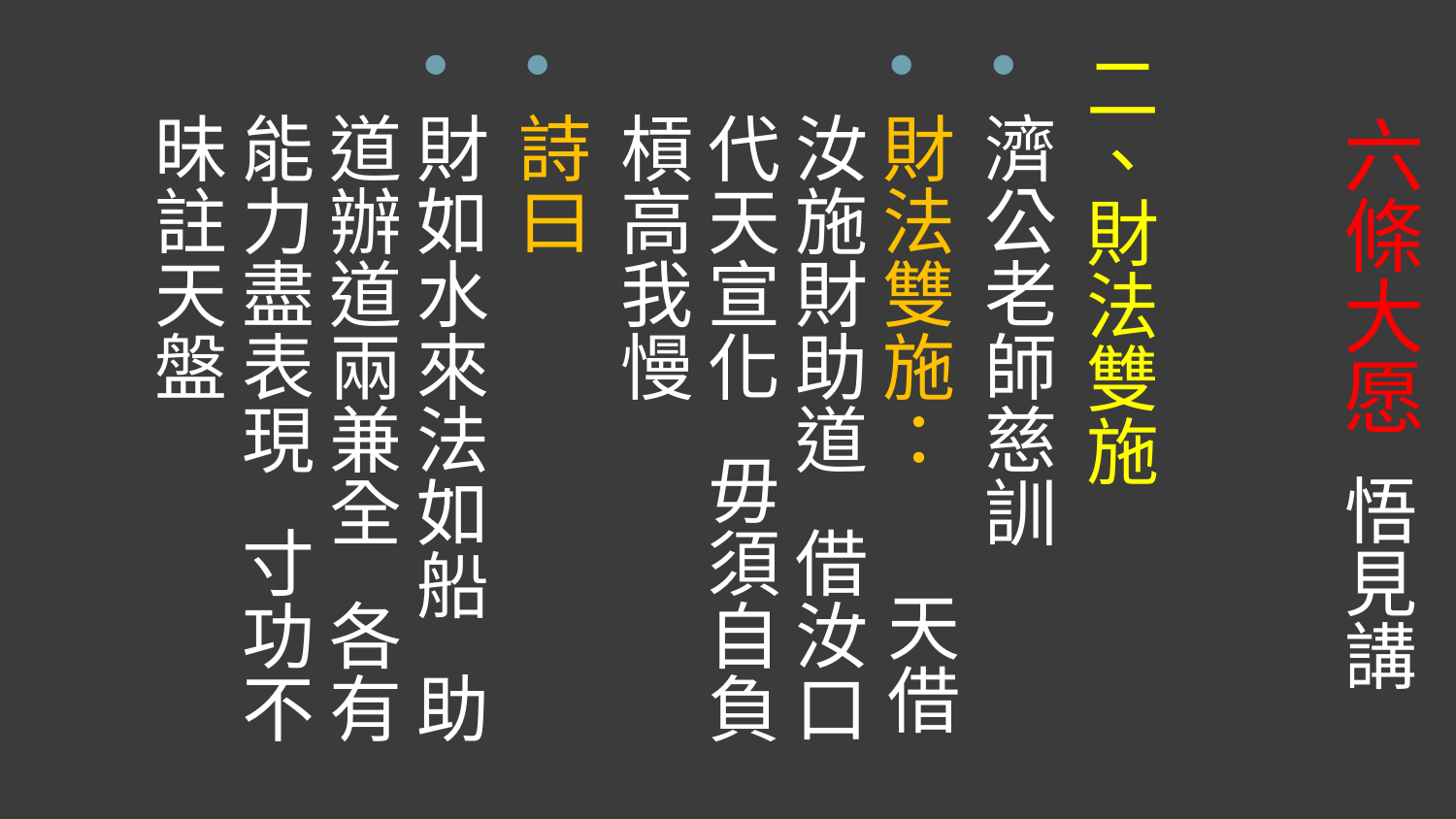

# 六條大愿  悟見講
二、財法雙施
濟公老師慈訓
財法雙施：       天借汝施財助道   借汝口代天宣化   毋須自負槓高我慢
詩曰
財如水來法如船   助道辦道兩兼全   各有能力盡表現   寸功不昧註天盤